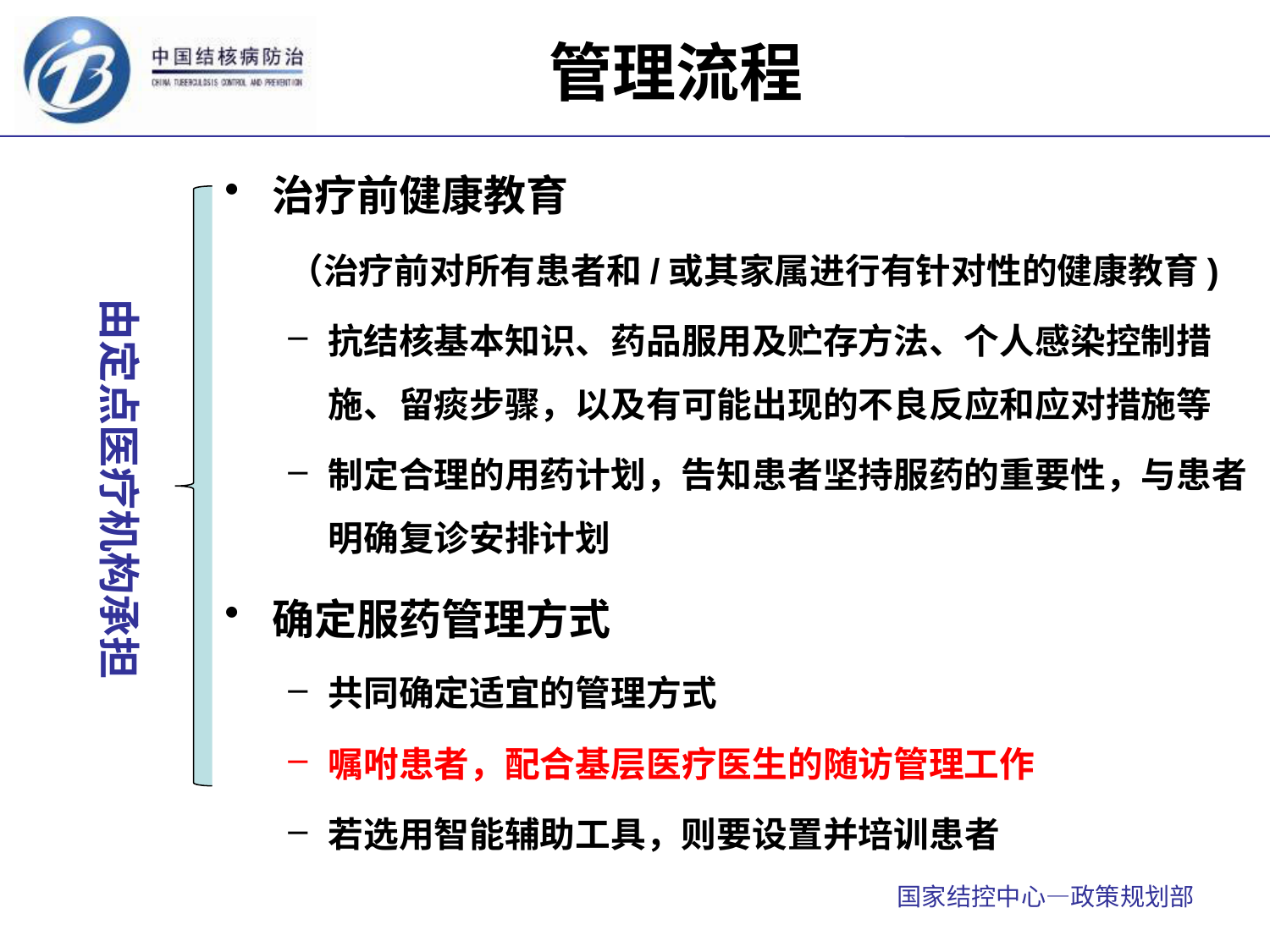

# 管理流程
治疗前健康教育
（治疗前对所有患者和/或其家属进行有针对性的健康教育)
抗结核基本知识、药品服用及贮存方法、个人感染控制措施、留痰步骤，以及有可能出现的不良反应和应对措施等
制定合理的用药计划，告知患者坚持服药的重要性，与患者明确复诊安排计划
确定服药管理方式
共同确定适宜的管理方式
嘱咐患者，配合基层医疗医生的随访管理工作
若选用智能辅助工具，则要设置并培训患者

由定点医疗机构承担